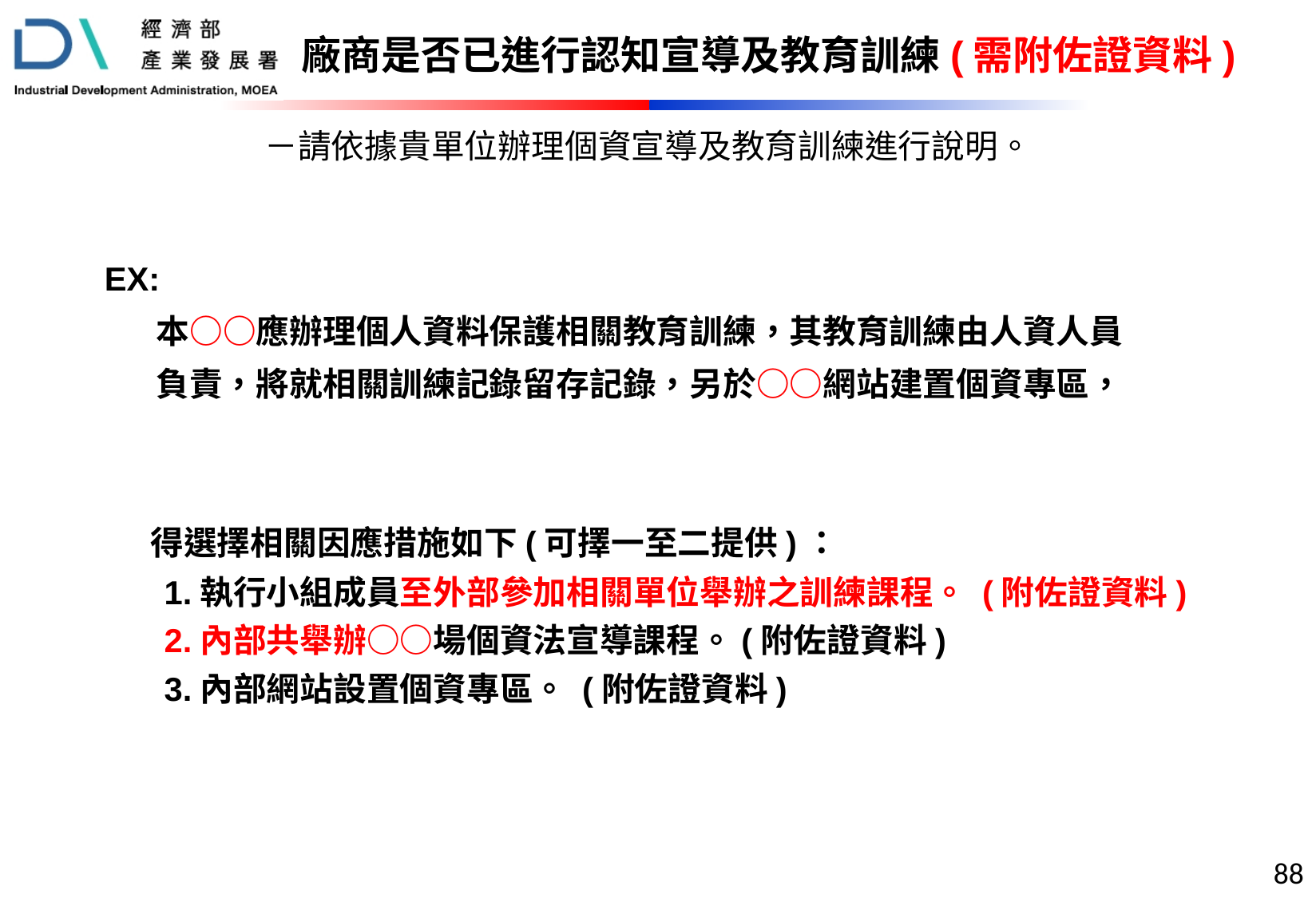

88
廠商是否已進行認知宣導及教育訓練(需附佐證資料)
－請依據貴單位辦理個資宣導及教育訓練進行說明。
EX:
　　本○○應辦理個人資料保護相關教育訓練，其教育訓練由人資人員
　　負責，將就相關訓練記錄留存記錄，另於○○網站建置個資專區，

       得選擇相關因應措施如下(可擇一至二提供)：
　　1.執行小組成員至外部參加相關單位舉辦之訓練課程。 (附佐證資料)
　　2.內部共舉辦○○場個資法宣導課程。(附佐證資料)
　　3.內部網站設置個資專區。 (附佐證資料)